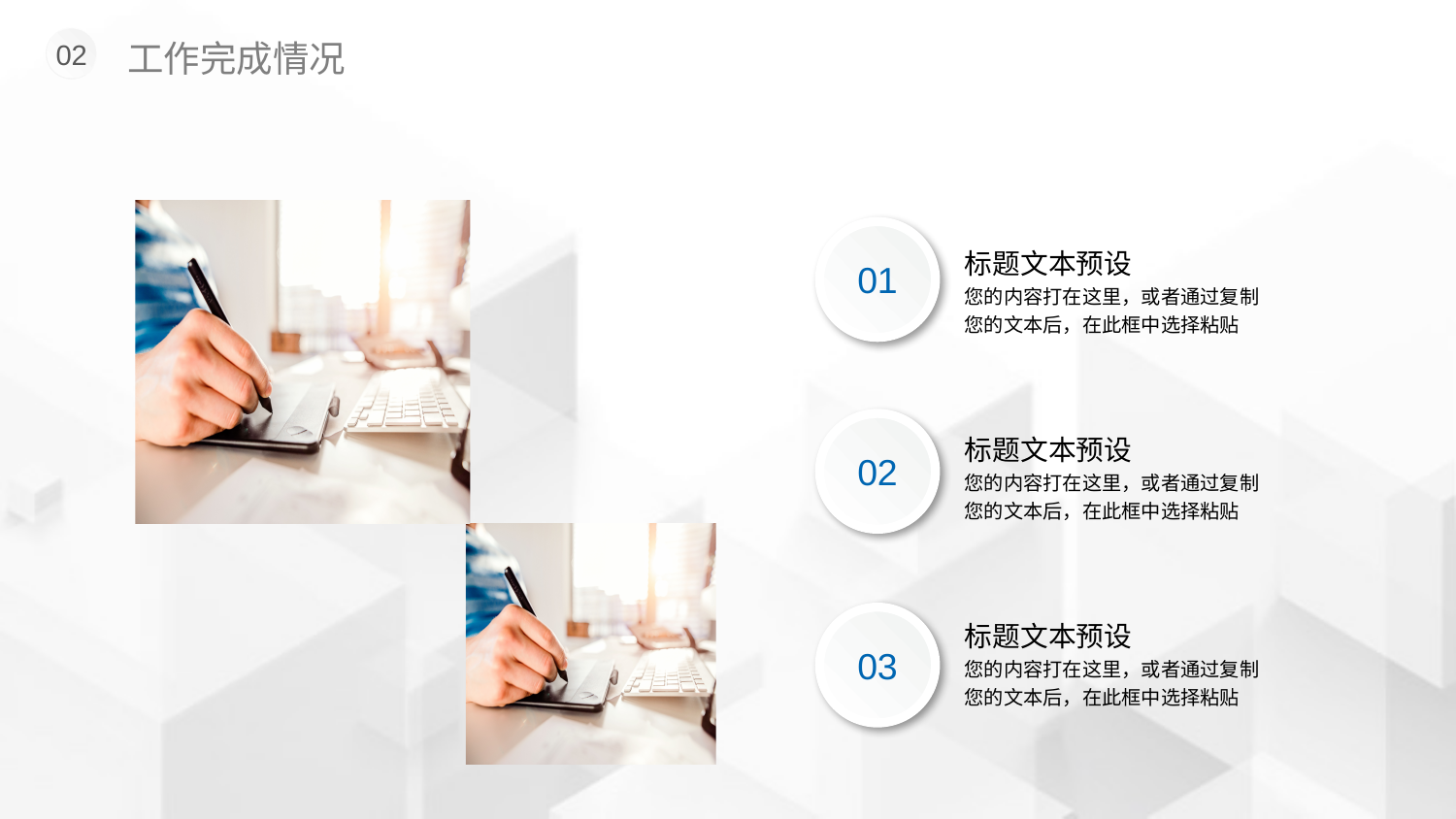

工作完成情况
02

01
标题文本预设
您的内容打在这里，或者通过复制您的文本后，在此框中选择粘贴
02
标题文本预设
您的内容打在这里，或者通过复制您的文本后，在此框中选择粘贴
03
标题文本预设
您的内容打在这里，或者通过复制您的文本后，在此框中选择粘贴